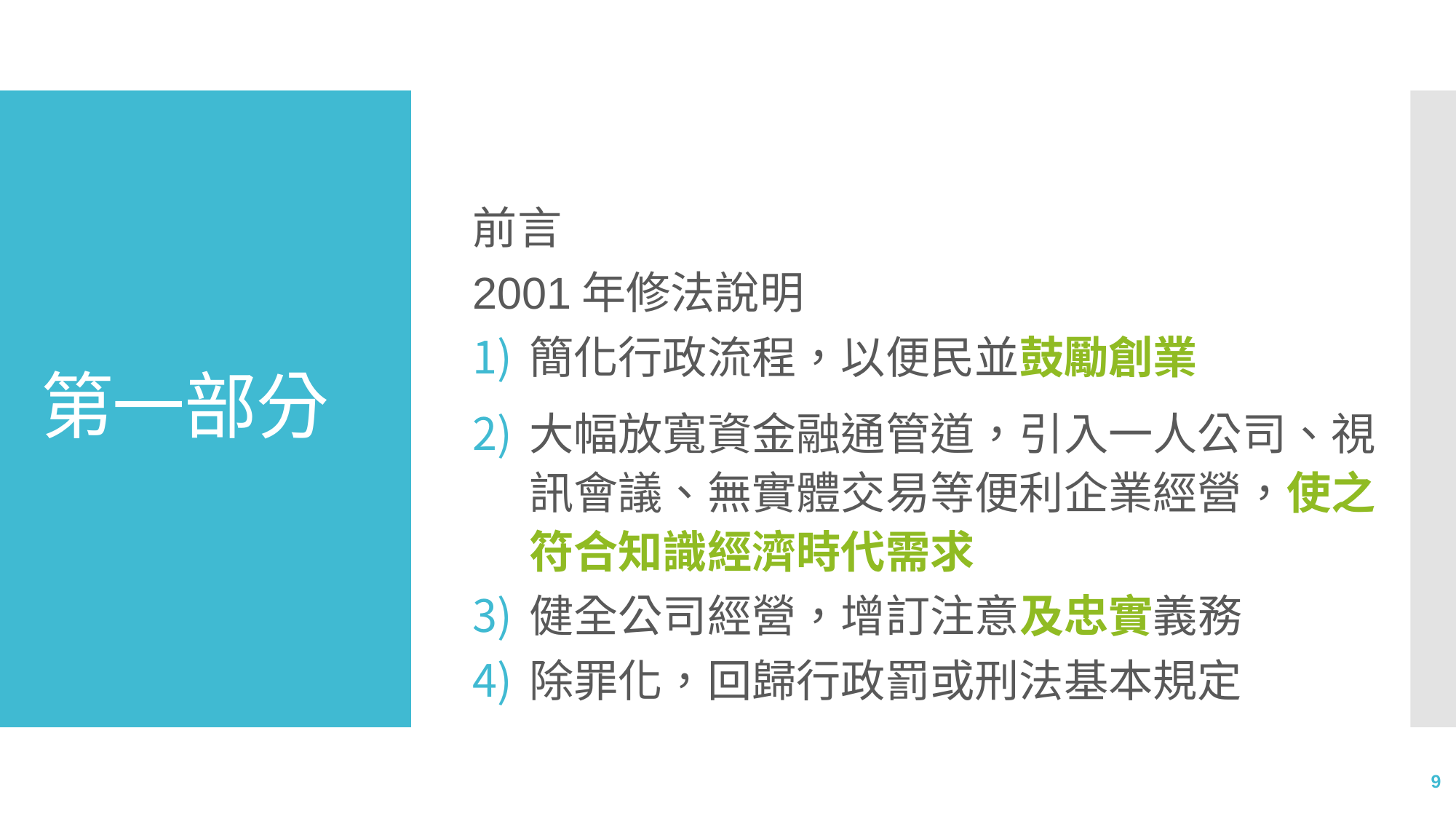

前言
2001年修法說明
簡化行政流程，以便民並鼓勵創業
大幅放寬資金融通管道，引入一人公司、視訊會議、無實體交易等便利企業經營，使之符合知識經濟時代需求
健全公司經營，增訂注意及忠實義務
除罪化，回歸行政罰或刑法基本規定

# 第一部分
9